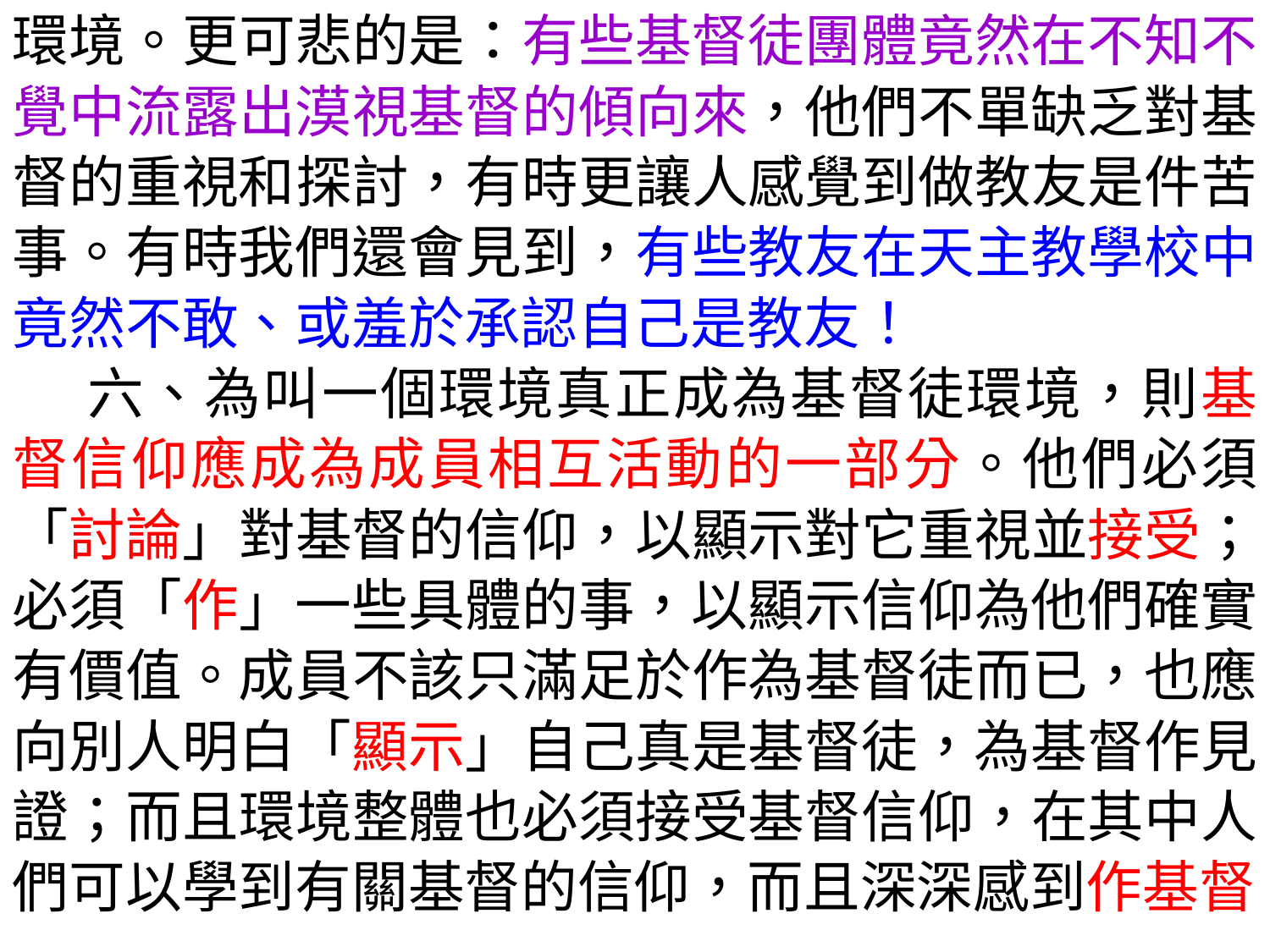

環境。更可悲的是：有些基督徒團體竟然在不知不覺中流露出漠視基督的傾向來，他們不單缺乏對基督的重視和探討，有時更讓人感覺到做教友是件苦事。有時我們還會見到，有些教友在天主教學校中竟然不敢、或羞於承認自己是教友！
    六、為叫一個環境真正成為基督徒環境，則基督信仰應成為成員相互活動的一部分。他們必須「討論」對基督的信仰，以顯示對它重視並接受；必須「作」一些具體的事，以顯示信仰為他們確實有價值。成員不該只滿足於作為基督徒而已，也應向別人明白「顯示」自己真是基督徒，為基督作見證；而且環境整體也必須接受基督信仰，在其中人們可以學到有關基督的信仰，而且深深感到作基督